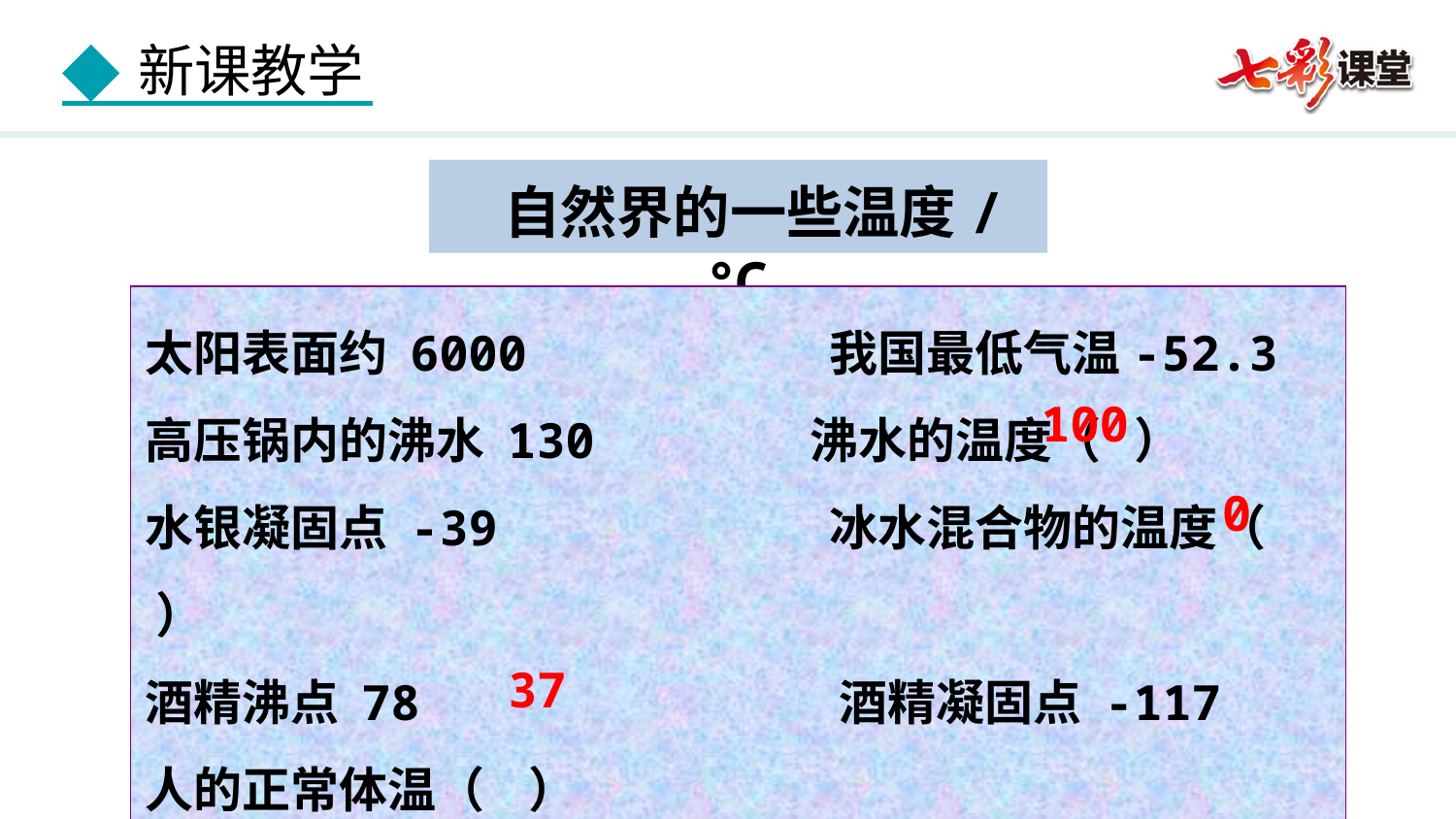

自然界的一些温度/ ℃
太阳表面约 6000          我国最低气温-52.3
高压锅内的沸水 130       沸水的温度（   ）
水银凝固点 -39           冰水混合物的温度（   ）
酒精沸点 78              酒精凝固点 -117
人的正常体温（    ）
100
0
37